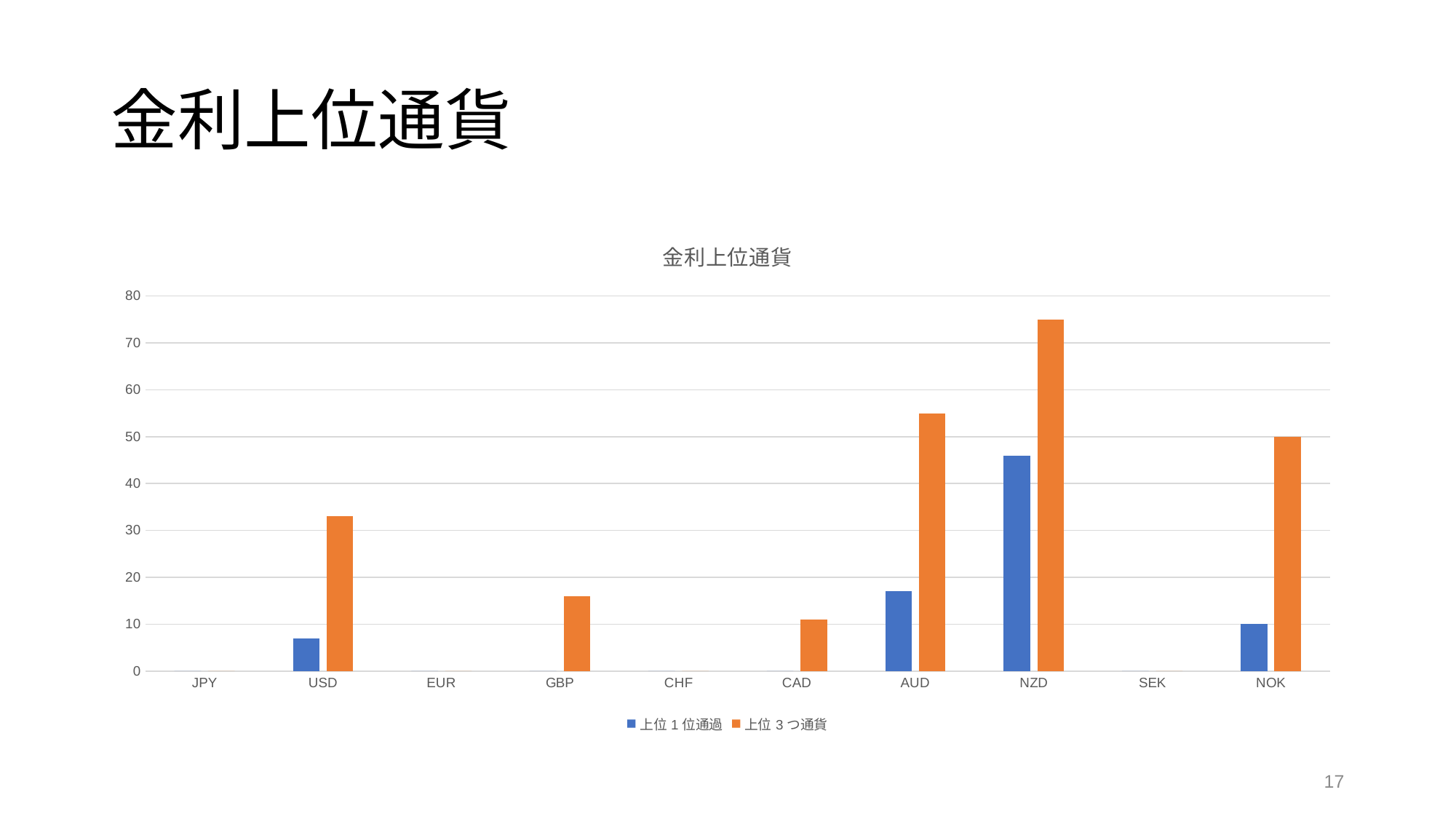

# 金利上位通貨

### Chart: 金利上位通貨

| Category | 上位1位通過 | 上位3つ通貨 |
|---|---|---|
| JPY | 0.0 | 0.0 |
| USD | 7.0 | 33.0 |
| EUR | 0.0 | 0.0 |
| GBP | 0.0 | 16.0 |
| CHF | 0.0 | 0.0 |
| CAD | 0.0 | 11.0 |
| AUD | 17.0 | 55.0 |
| NZD | 46.0 | 75.0 |
| SEK | 0.0 | 0.0 |
| NOK | 10.0 | 50.0 |
17